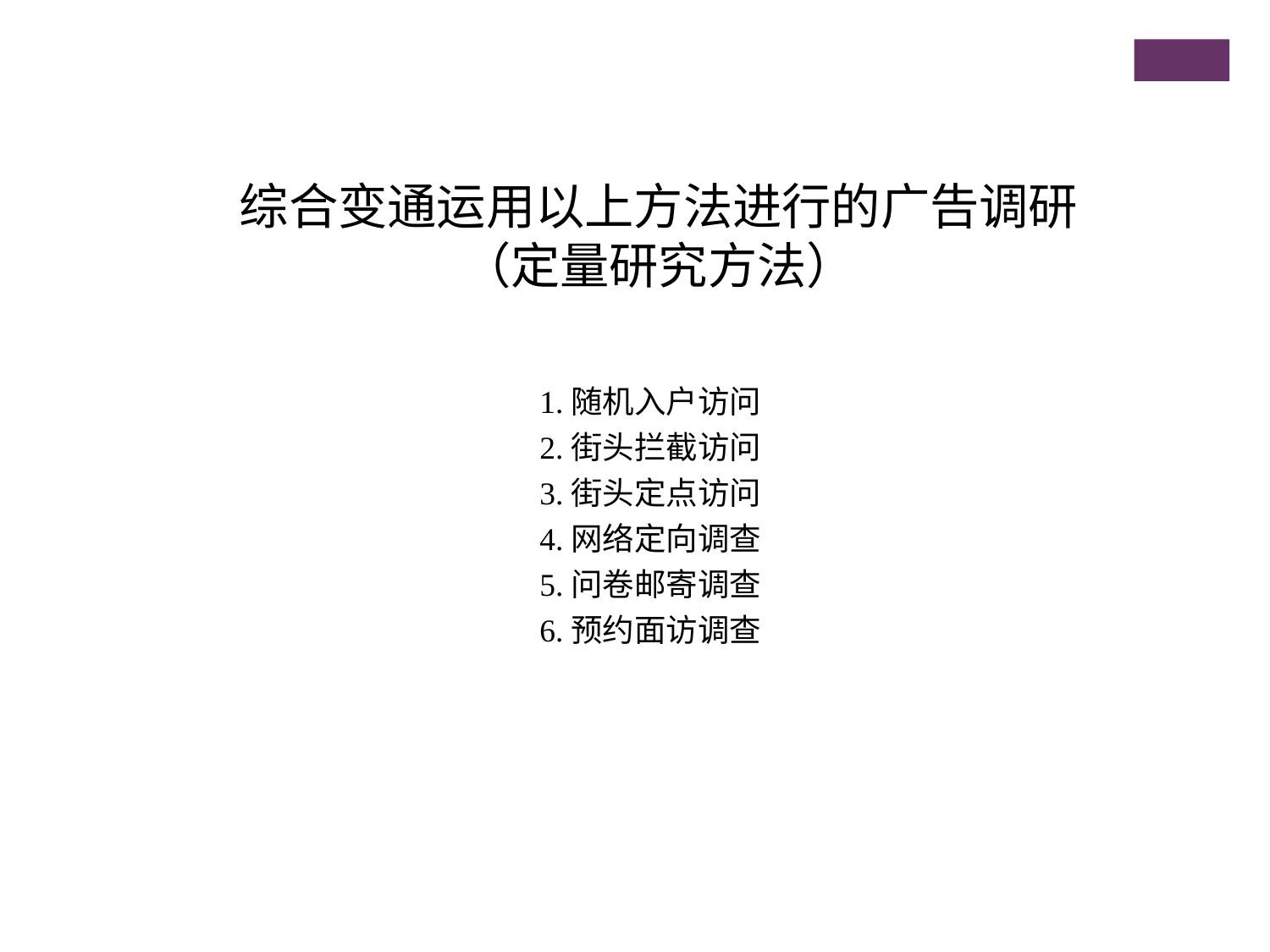

综合变通运用以上方法进行的广告调研
（定量研究方法）
1.随机入户访问
2.街头拦截访问
3.街头定点访问
4.网络定向调查
5.问卷邮寄调查
6.预约面访调查